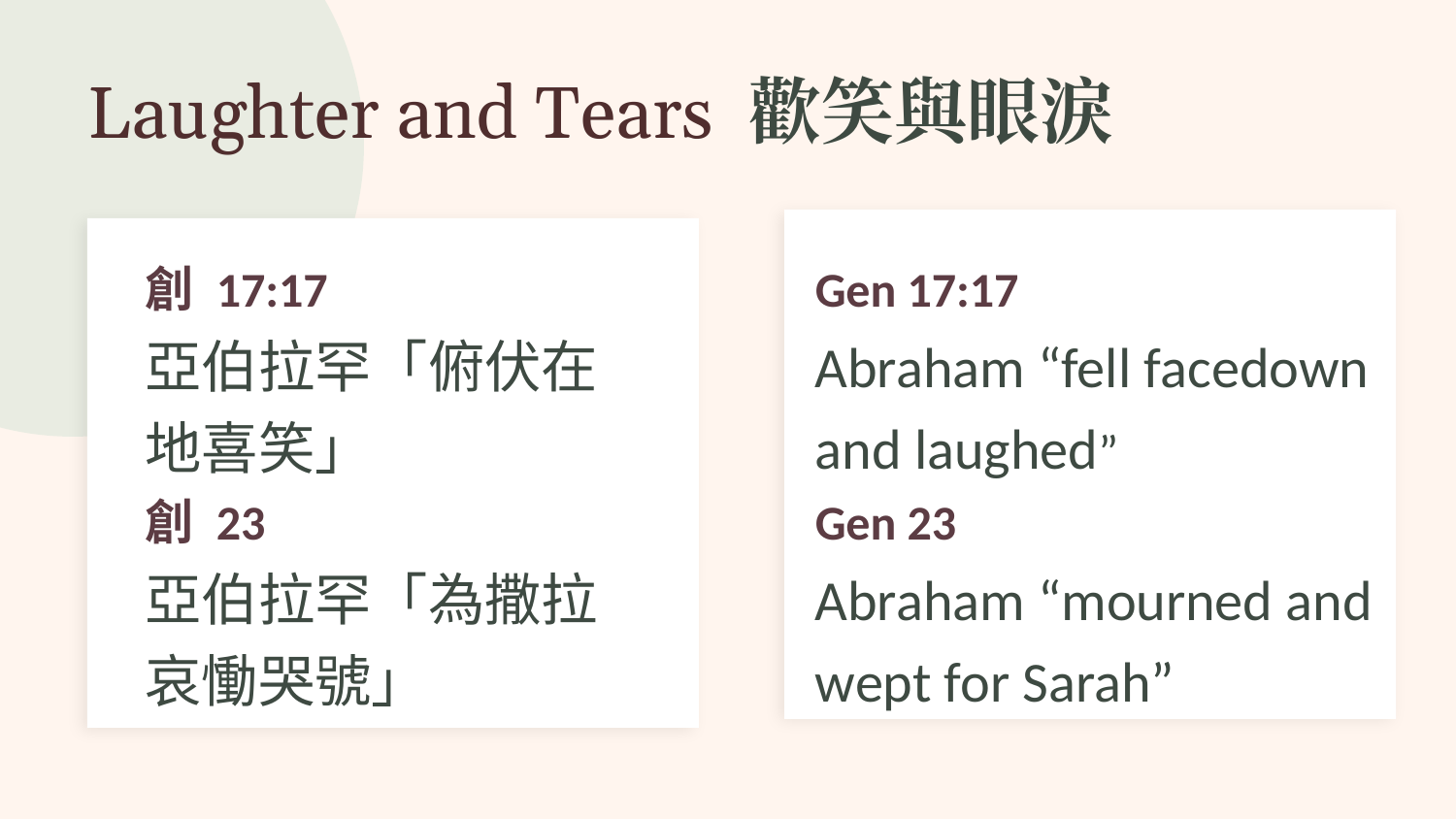

Laughter and Tears 歡笑與眼淚

創 17:17
亞伯拉罕「俯伏在地喜笑」
創 23
亞伯拉罕「為撒拉哀慟哭號」

Gen 17:17
Abraham “fell facedown and laughed”
Gen 23
Abraham “mourned and wept for Sarah”